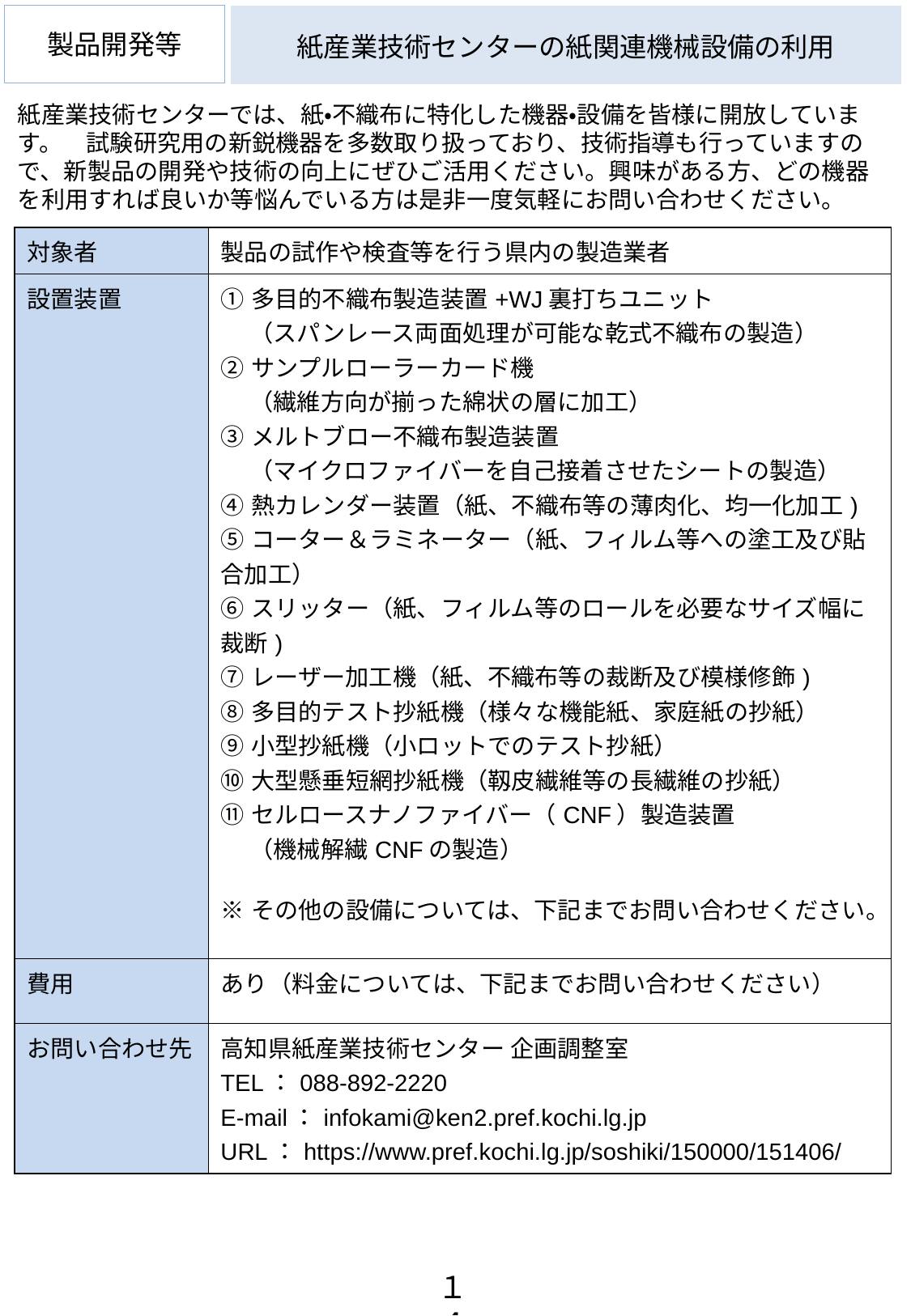

製品開発等
紙産業技術センターの紙関連機械設備の利用
紙産業技術センターでは、紙・不織布に特化した機器・設備を皆様に開放しています。　試験研究用の新鋭機器を多数取り扱っており、技術指導も行っていますので、新製品の開発や技術の向上にぜひご活用ください。興味がある方、どの機器を利用すれば良いか等悩んでいる方は是非一度気軽にお問い合わせください。
| 対象者 | 製品の試作や検査等を行う県内の製造業者 |
| --- | --- |
| 設置装置 | ①多目的不織布製造装置+WJ裏打ちユニット 　 （スパンレース両面処理が可能な乾式不織布の製造） ②サンプルローラーカード機 　 （繊維方向が揃った綿状の層に加工） ③メルトブロー不織布製造装置 　 （マイクロファイバーを自己接着させたシートの製造） ④熱カレンダー装置（紙、不織布等の薄肉化、均一化加工) ⑤コーター＆ラミネーター（紙、フィルム等への塗工及び貼合加工） ⑥スリッター（紙、フィルム等のロールを必要なサイズ幅に裁断) ⑦レーザー加工機（紙、不織布等の裁断及び模様修飾) ⑧多目的テスト抄紙機（様々な機能紙、家庭紙の抄紙） ⑨小型抄紙機（小ロットでのテスト抄紙） ⑩大型懸垂短網抄紙機（靱皮繊維等の長繊維の抄紙） ⑪セルロースナノファイバー（CNF）製造装置 　 （機械解繊CNFの製造） ※その他の設備については、下記までお問い合わせください。 |
| 費用 | あり（料金については、下記までお問い合わせください） |
| お問い合わせ先 | 高知県紙産業技術センター 企画調整室 TEL：088-892-2220 E-mail：infokami@ken2.pref.kochi.lg.jp URL：https://www.pref.kochi.lg.jp/soshiki/150000/151406/ |
１４